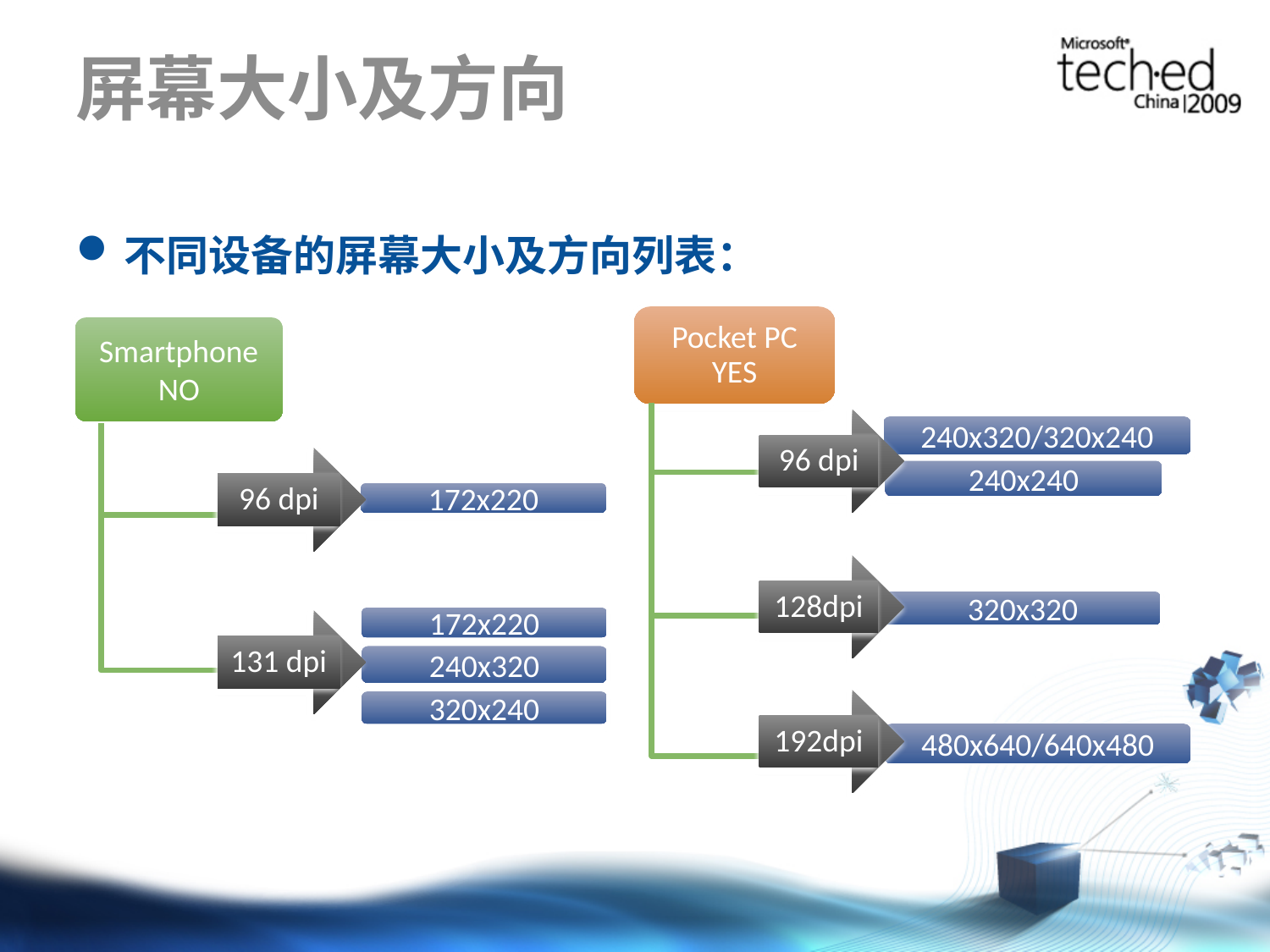

# 屏幕大小及方向
不同设备的屏幕大小及方向列表：
Pocket PC
YES
Smartphone
NO

96 dpi
240x320/320x240

96 dpi
240x240
172x220

128dpi
320x320
172x220

131 dpi
240x320

192dpi
320x240
480x640/640x480